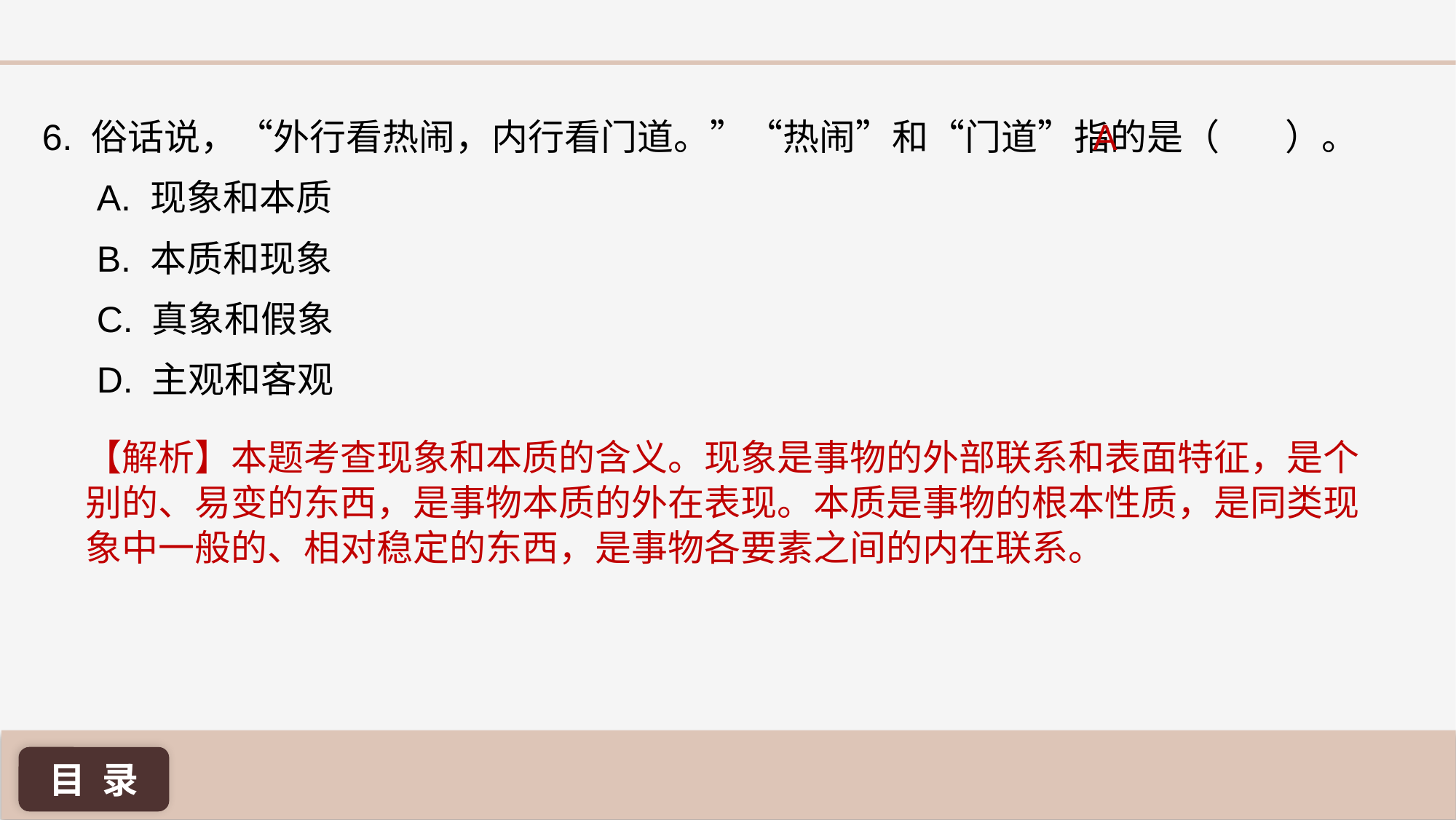

A
6. 俗话说，“外行看热闹，内行看门道。”“热闹”和“门道”指的是（        ）。
A. 现象和本质
B. 本质和现象
C. 真象和假象
D. 主观和客观
【解析】本题考查现象和本质的含义。现象是事物的外部联系和表面特征，是个别的、易变的东西，是事物本质的外在表现。本质是事物的根本性质，是同类现象中一般的、相对稳定的东西，是事物各要素之间的内在联系。